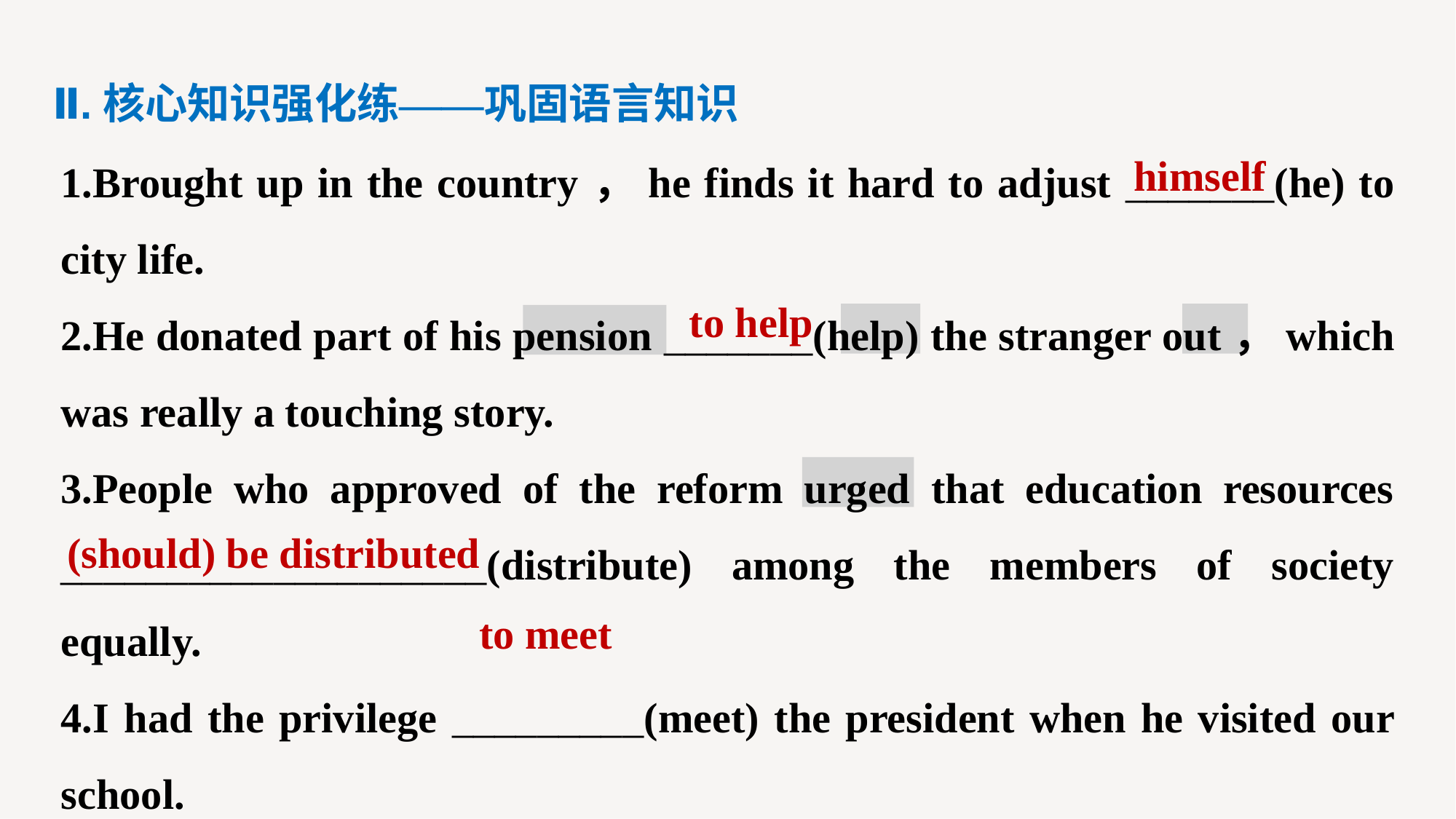

Ⅱ.核心知识强化练——巩固语言知识
1.Brought up in the country，he finds it hard to adjust _______(he) to city life.
2.He donated part of his pension _______(help) the stranger out，which was really a touching story.
3.People who approved of the reform urged that education resources ____________________(distribute) among the members of society equally.
4.I had the privilege _________(meet) the president when he visited our school.
himself
to help

(should) be distributed
to meet